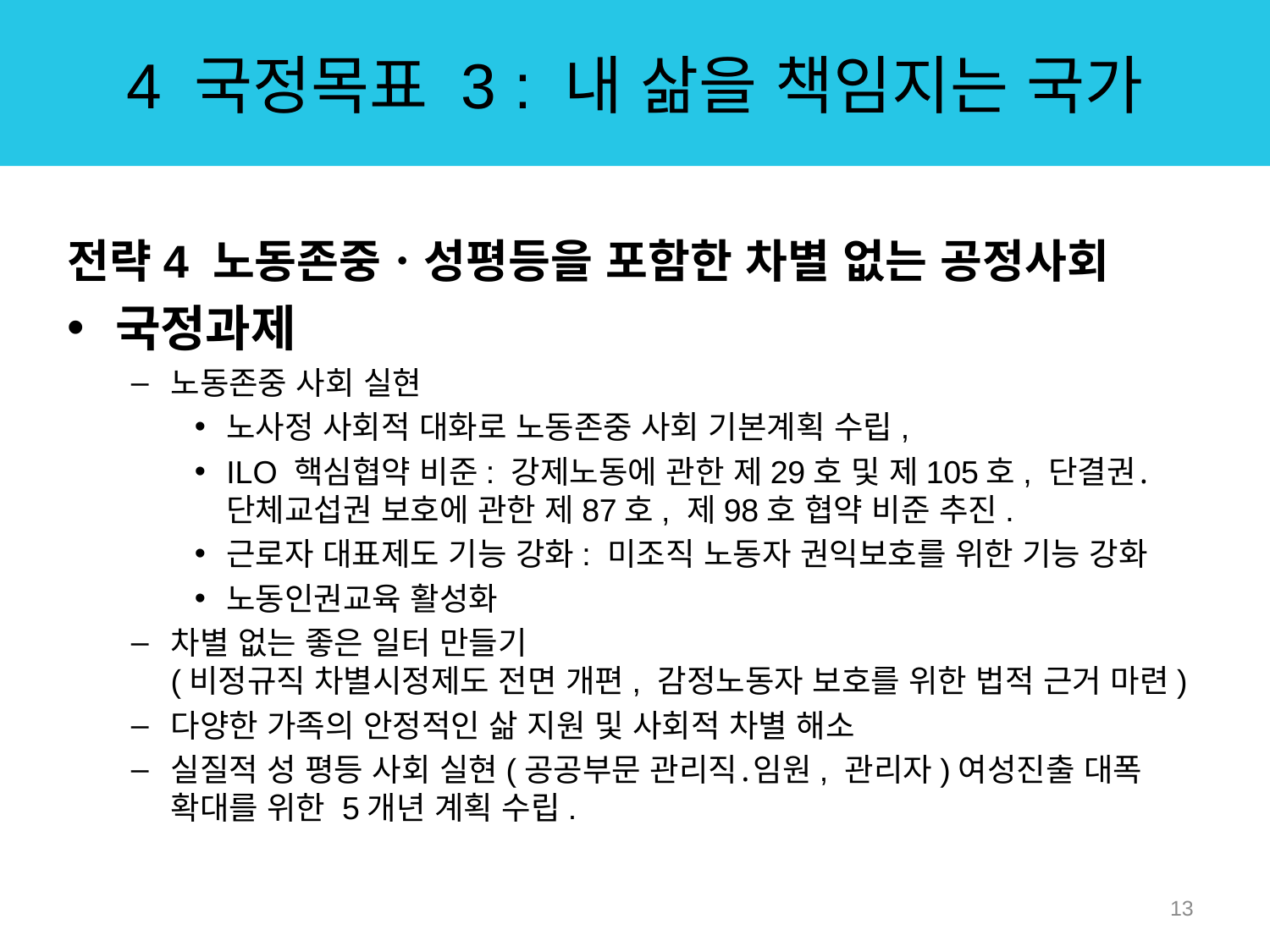

# 4 국정목표 3 : 내 삶을 책임지는 국가
전략4 노동존중ㆍ성평등을 포함한 차별 없는 공정사회
국정과제
노동존중 사회 실현
노사정 사회적 대화로 노동존중 사회 기본계획 수립,
ILO 핵심협약 비준: 강제노동에 관한 제29호 및 제105호, 단결권․단체교섭권 보호에 관한 제87호, 제98호 협약 비준 추진.
근로자 대표제도 기능 강화: 미조직 노동자 권익보호를 위한 기능 강화
노동인권교육 활성화
차별 없는 좋은 일터 만들기
(비정규직 차별시정제도 전면 개편, 감정노동자 보호를 위한 법적 근거 마련)
다양한 가족의 안정적인 삶 지원 및 사회적 차별 해소
실질적 성 평등 사회 실현(공공부문 관리직․임원, 관리자)여성진출 대폭 확대를 위한 5개년 계획 수립.
13